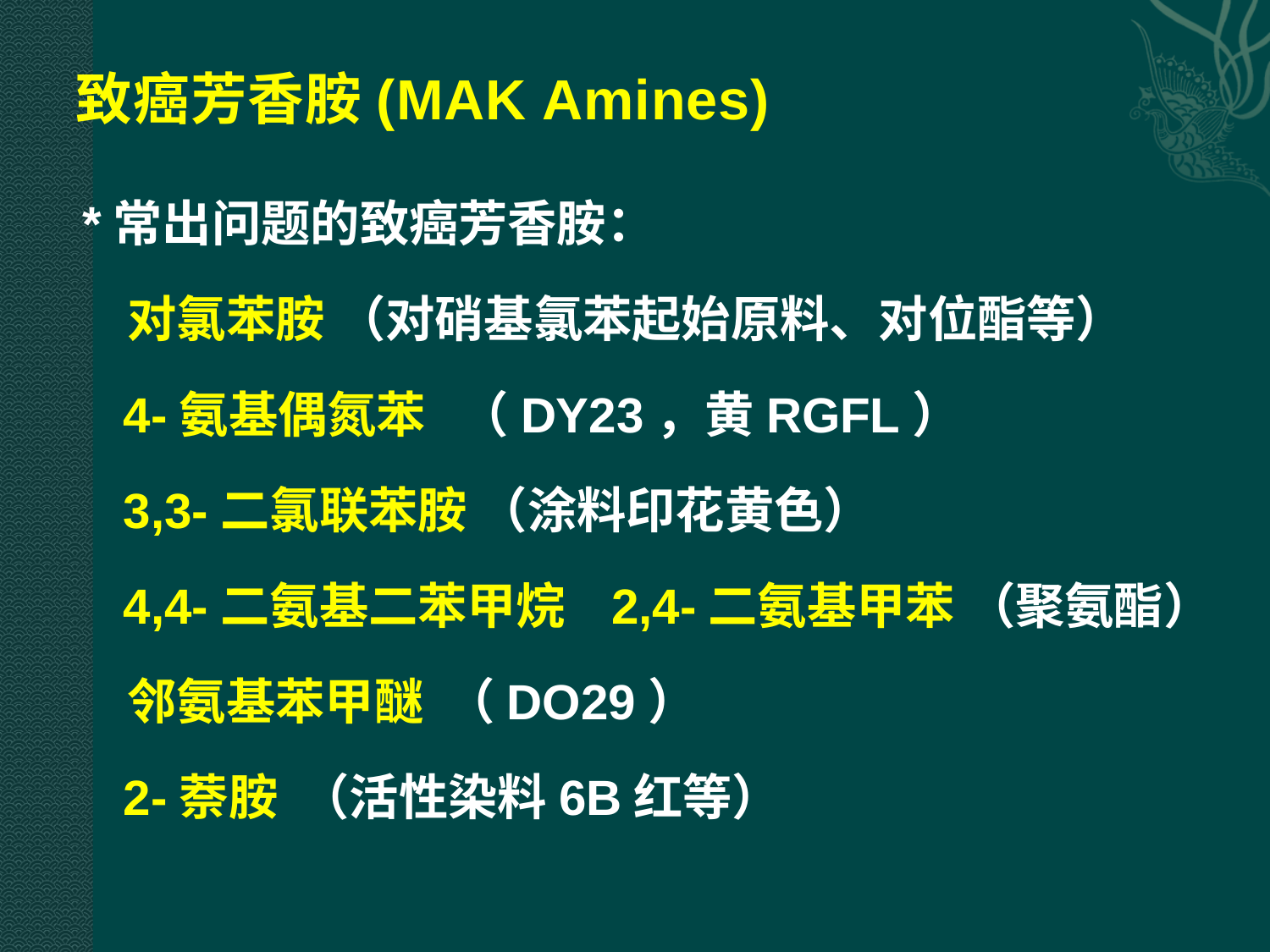

# 致癌芳香胺(MAK Amines)
*常出问题的致癌芳香胺：
   对氯苯胺 （对硝基氯苯起始原料、对位酯等）
   4-氨基偶氮苯   （DY23，黄RGFL）
   3,3-二氯联苯胺 （涂料印花黄色）
   4,4-二氨基二苯甲烷   2,4-二氨基甲苯 （聚氨酯）
   邻氨基苯甲醚  （DO29）
   2-萘胺  （活性染料6B红等）